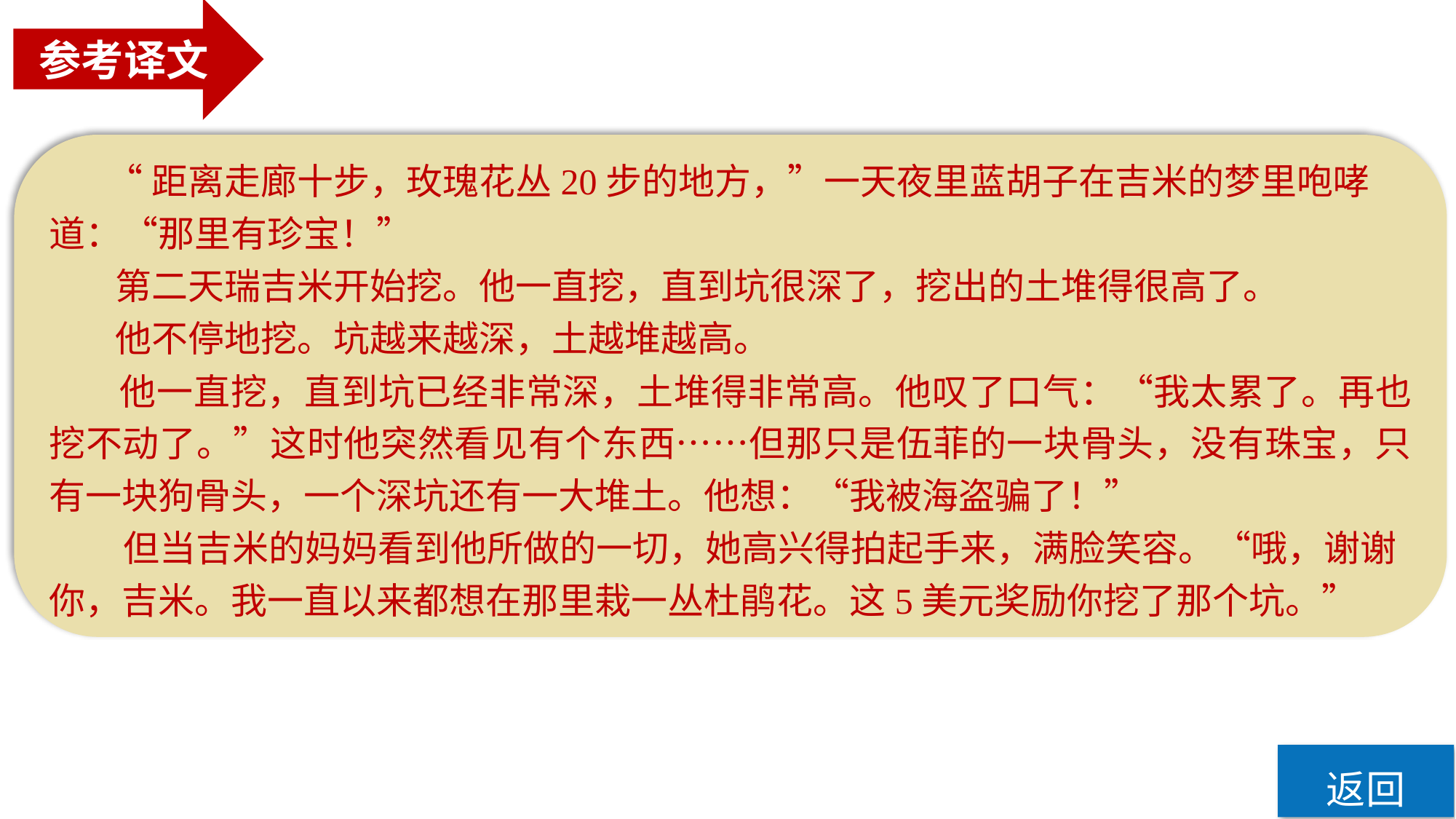

参考译文
       “距离走廊十步，玫瑰花丛20步的地方，”一天夜里蓝胡子在吉米的梦里咆哮
道：“那里有珍宝！”
       第二天瑞吉米开始挖。他一直挖，直到坑很深了，挖出的土堆得很高了。
       他不停地挖。坑越来越深，土越堆越高。
       他一直挖，直到坑已经非常深，土堆得非常高。他叹了口气：“我太累了。再也挖不动了。”这时他突然看见有个东西……但那只是伍菲的一块骨头，没有珠宝，只有一块狗骨头，一个深坑还有一大堆土。他想：“我被海盗骗了！”
        但当吉米的妈妈看到他所做的一切，她高兴得拍起手来，满脸笑容。“哦，谢谢
你，吉米。我一直以来都想在那里栽一丛杜鹃花。这5美元奖励你挖了那个坑。”
返回